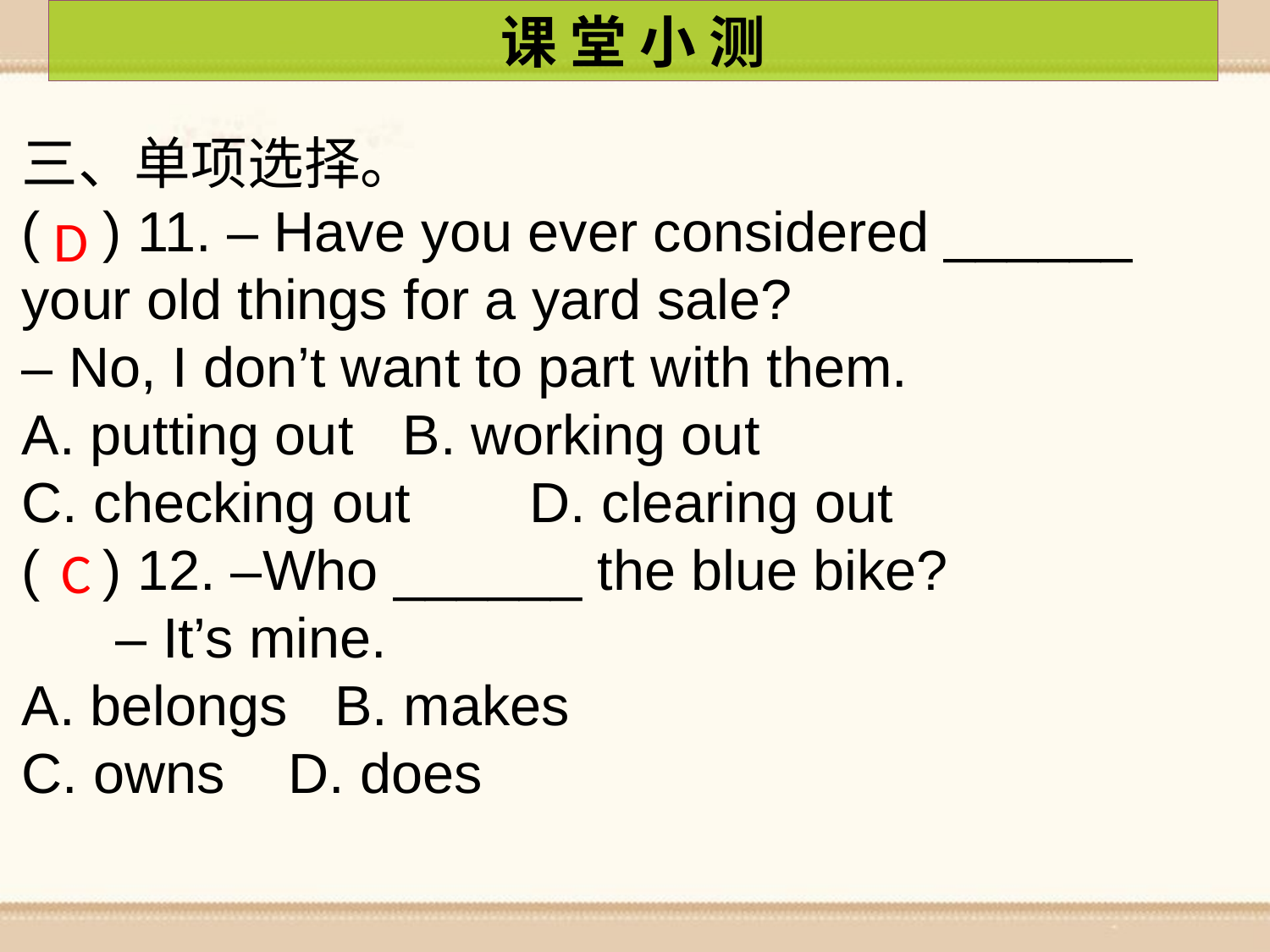

课 堂 小 测
三、单项选择。
(    ) 11. – Have you ever considered ______ your old things for a yard sale?
– No, I don’t want to part with them.
A. putting out	B. working out
C. checking out	D. clearing out
(    ) 12. –Who ______ the blue bike?
      – It’s mine.
A. belongs   B. makes
C. owns    D. does
D
C